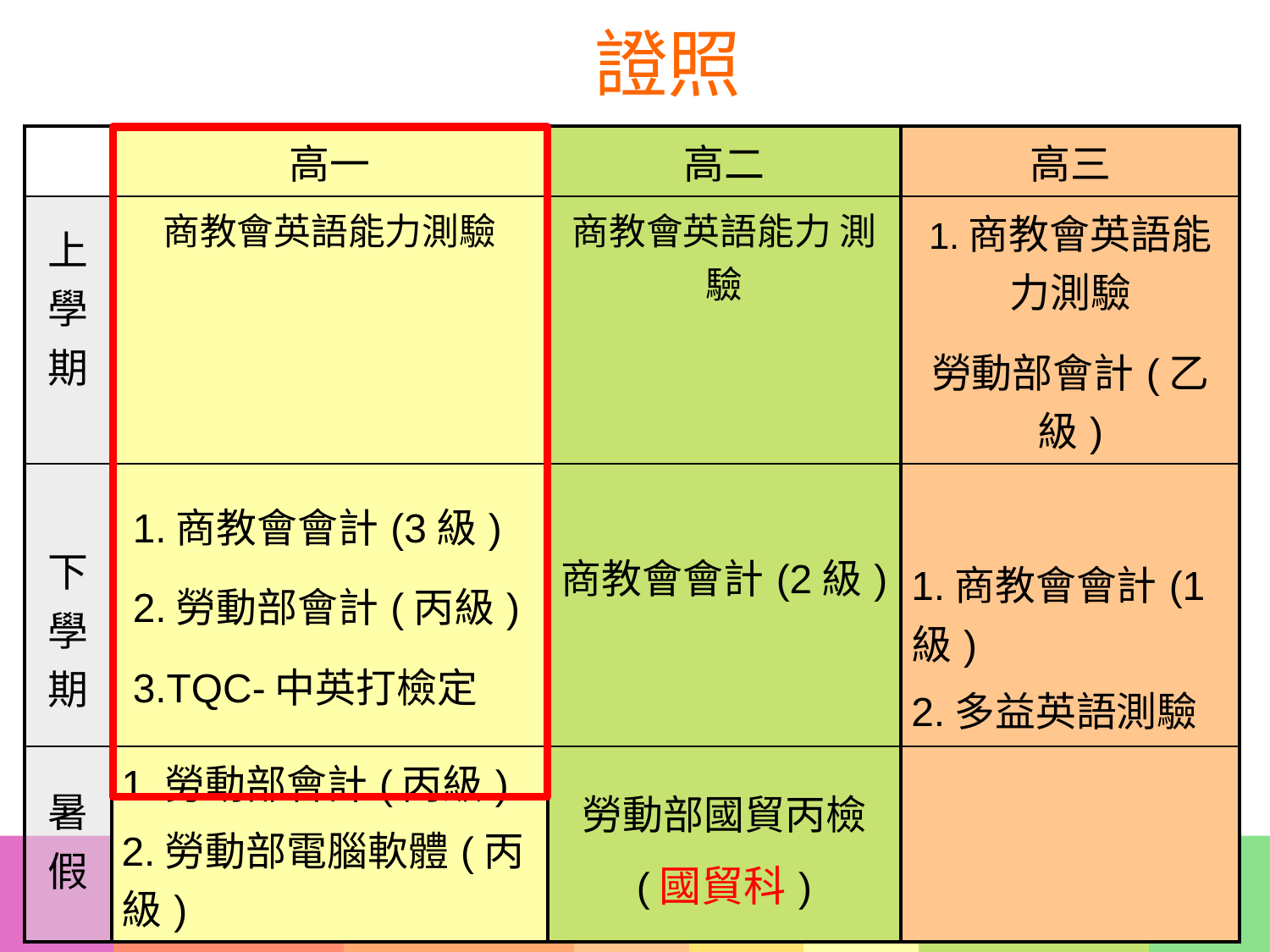

# 證照
|  | 高一 | 高二 | 高三 |
| --- | --- | --- | --- |
| 上學期 | 商教會英語能力測驗 | 商教會英語能力 測驗 | 1.商教會英語能力測驗 勞動部會計(乙級) |
| 下學期 | 1.商教會會計(3級) 2.勞動部會計(丙級) 3.TQC-中英打檢定 | 商教會會計(2級) | 1.商教會會計(1級) 2.多益英語測驗 |
| 暑假 | 1.勞動部會計(丙級) 2.勞動部電腦軟體(丙級) | 勞動部國貿丙檢 (國貿科) |  |